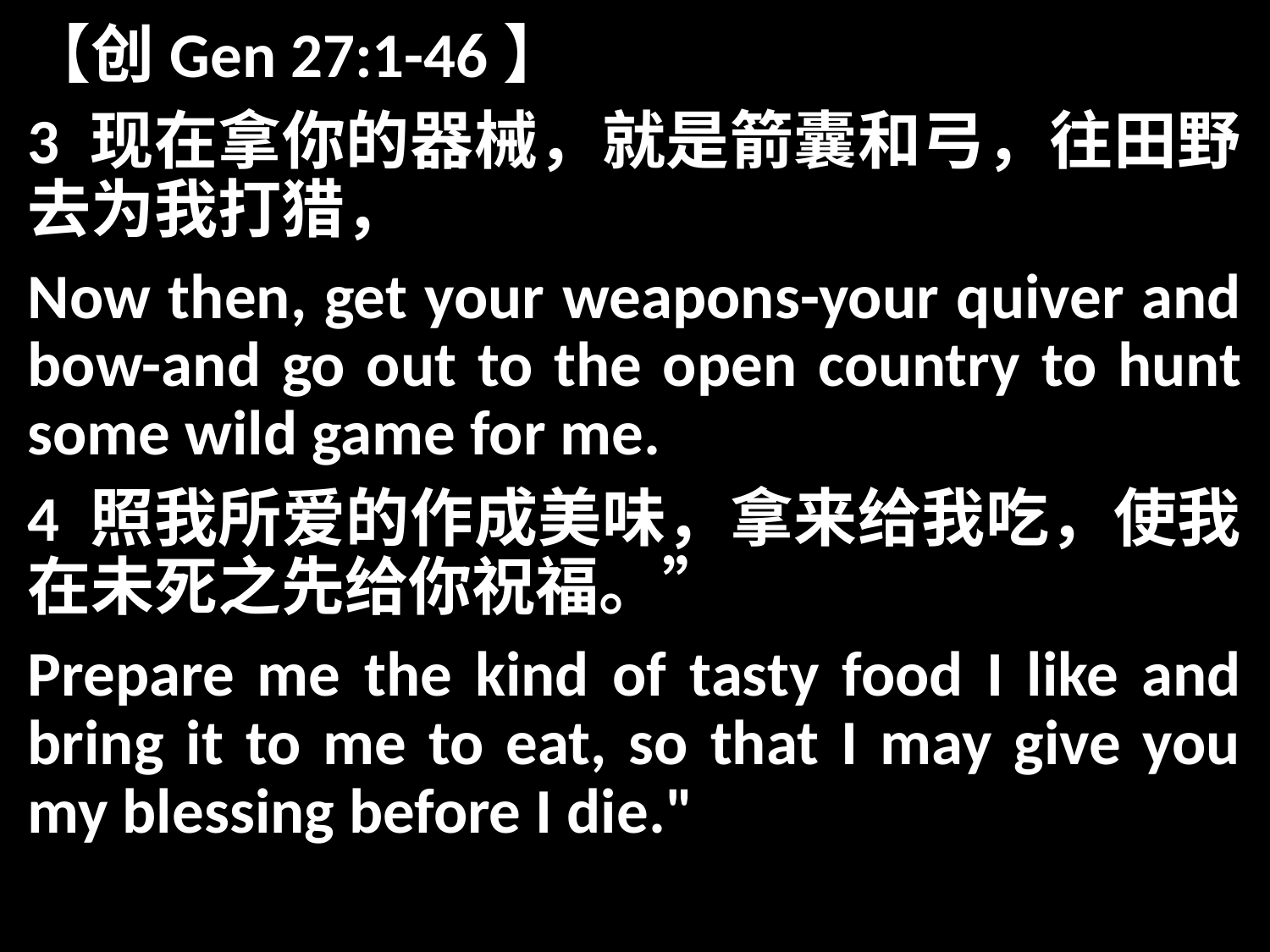

【创Gen 27:1-46】
3 现在拿你的器械，就是箭囊和弓，往田野去为我打猎，
Now then, get your weapons-your quiver and bow-and go out to the open country to hunt some wild game for me.
4 照我所爱的作成美味，拿来给我吃，使我在未死之先给你祝福。”
Prepare me the kind of tasty food I like and bring it to me to eat, so that I may give you my blessing before I die."